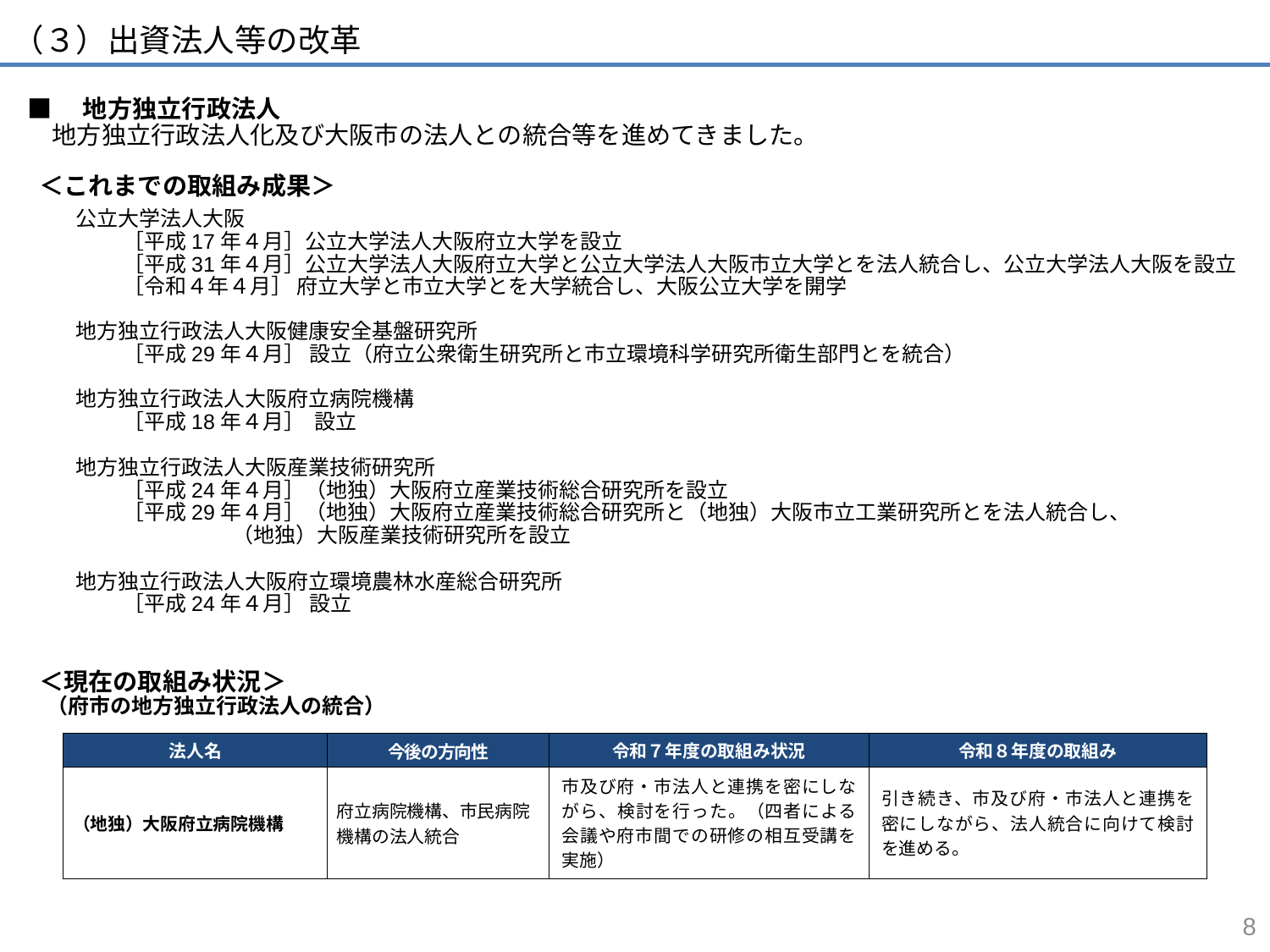

（３）出資法人等の改革
■　地方独立行政法人
　地方独立行政法人化及び大阪市の法人との統合等を進めてきました。
＜これまでの取組み成果＞
公立大学法人大阪
　　 ［平成17年４月］公立大学法人大阪府立大学を設立
　　 ［平成31年４月］公立大学法人大阪府立大学と公立大学法人大阪市立大学とを法人統合し、公立大学法人大阪を設立
　　 ［令和４年４月］ 府立大学と市立大学とを大学統合し、大阪公立大学を開学

地方独立行政法人大阪健康安全基盤研究所
　　 ［平成29年４月］ 設立（府立公衆衛生研究所と市立環境科学研究所衛生部門とを統合）

地方独立行政法人大阪府立病院機構
　　 ［平成18年４月］  設立

地方独立行政法人大阪産業技術研究所
　　 ［平成24年４月］（地独）大阪府立産業技術総合研究所を設立
　　 ［平成29年４月］（地独）大阪府立産業技術総合研究所と（地独）大阪市立工業研究所とを法人統合し、
  　                          （地独）大阪産業技術研究所を設立

地方独立行政法人大阪府立環境農林水産総合研究所
　　 ［平成24年４月］ 設立
＜現在の取組み状況＞
 （府市の地方独立行政法人の統合）
| 法人名 | 今後の方向性 | 令和７年度の取組み状況 | 令和８年度の取組み |
| --- | --- | --- | --- |
| （地独）大阪府立病院機構 | 府立病院機構、市民病院機構の法人統合 | 市及び府・市法人と連携を密にしながら、検討を行った。（四者による会議や府市間での研修の相互受講を実施） | 引き続き、市及び府・市法人と連携を密にしながら、法人統合に向けて検討を進める。 |
8